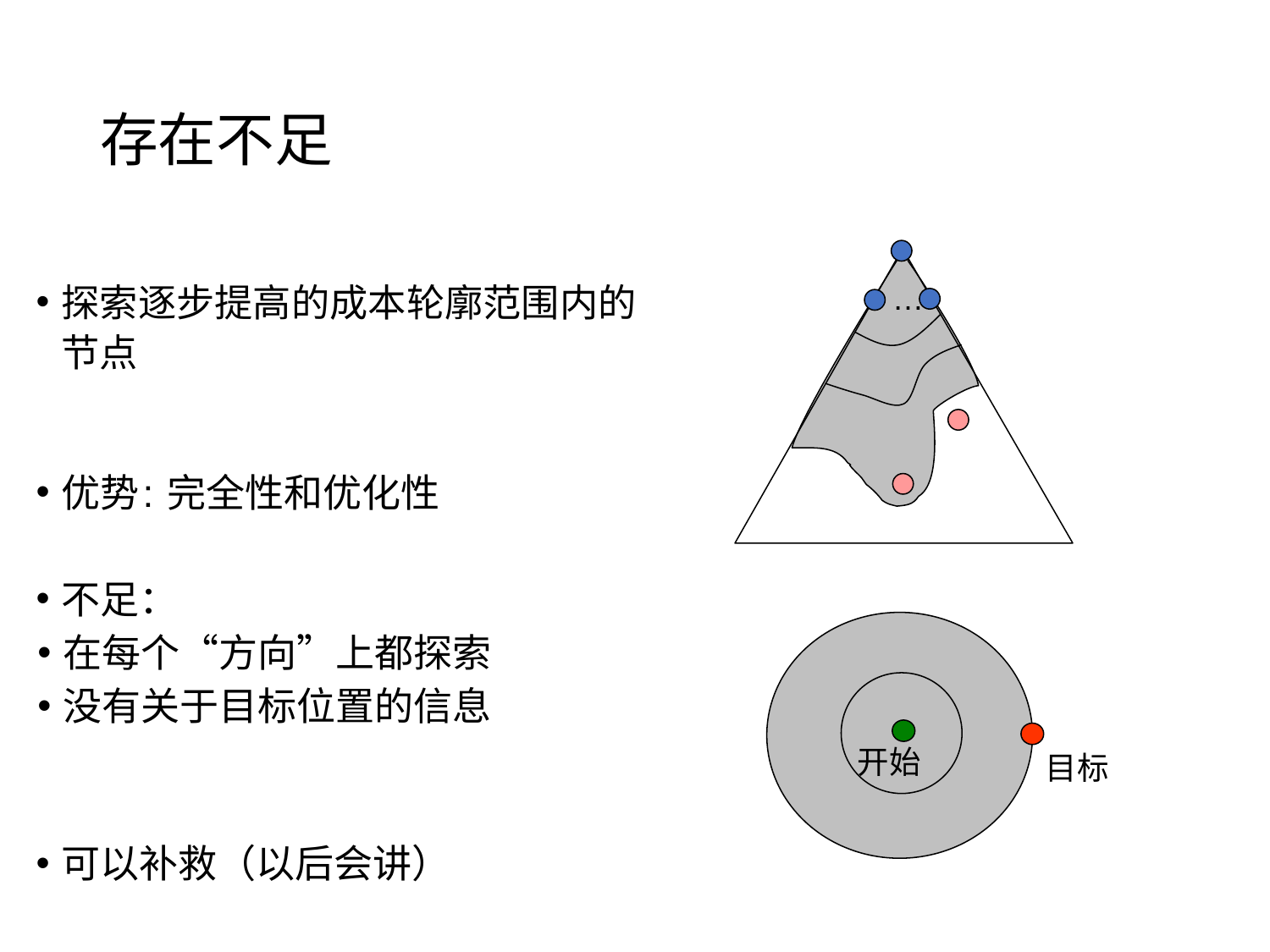

# 存在不足

…

探索逐步提高的成本轮廓范围内的节点

优势: 完全性和优化性

不足：
在每个“方向”上都探索
没有关于目标位置的信息

可以补救（以后会讲）

开始
目标